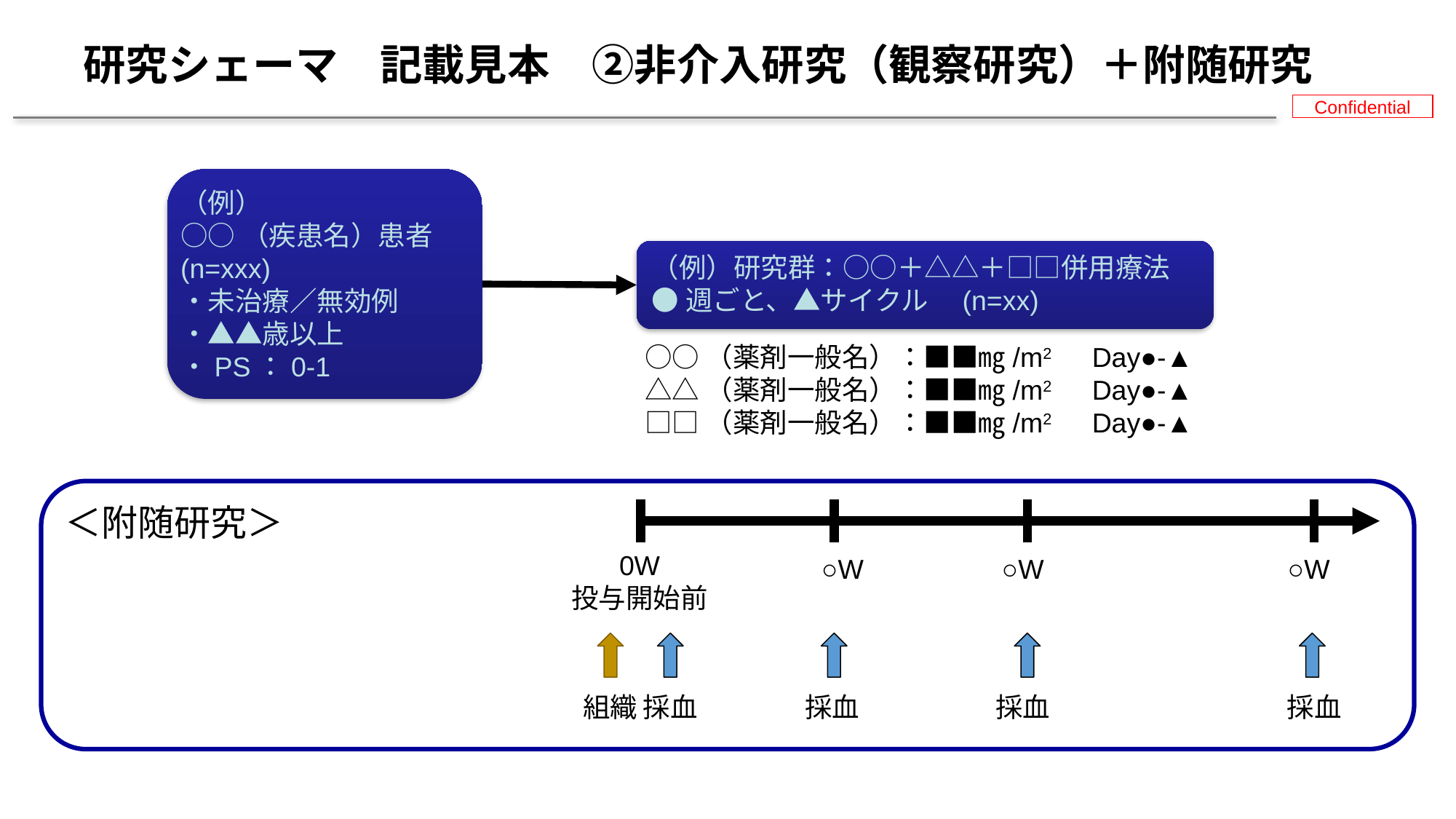

# 研究シェーマ　記載見本　②非介入研究（観察研究）＋附随研究
（例）
○○（疾患名）患者
(n=xxx)
・未治療／無効例
・▲▲歳以上
・PS：0-1
（例）研究群：○○＋△△＋□□併用療法
●週ごと、▲サイクル　(n=xx)
○○（薬剤一般名）：■■㎎/m2　Day●-▲
△△（薬剤一般名）：■■㎎/m2　Day●-▲
□□（薬剤一般名）：■■㎎/m2　Day●-▲
＜附随研究＞
0W
投与開始前
○W
○W
○W

組織
採血
採血
採血
採血